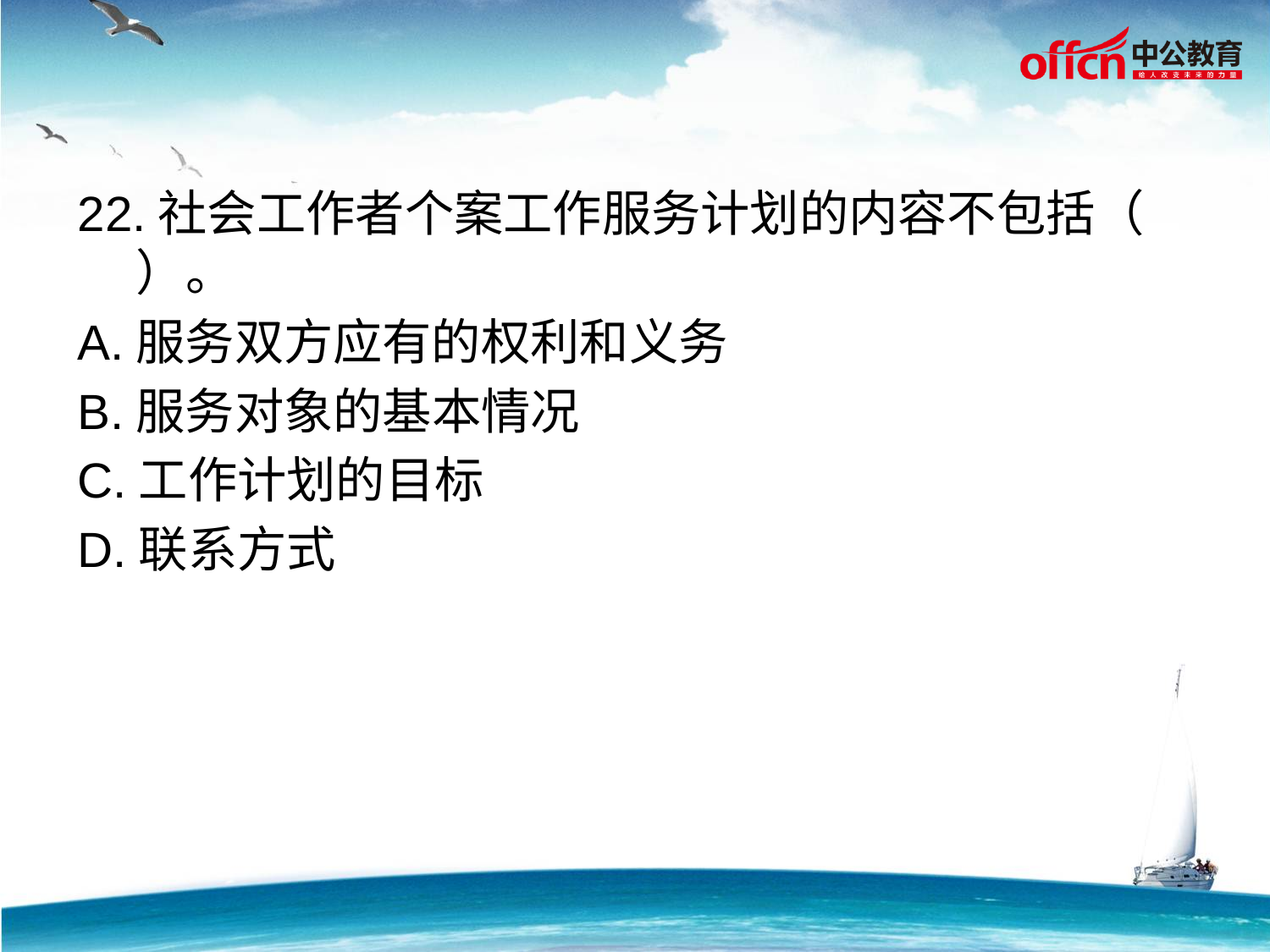

22.社会工作者个案工作服务计划的内容不包括（   ）。
A.服务双方应有的权利和义务
B.服务对象的基本情况
C.工作计划的目标
D.联系方式